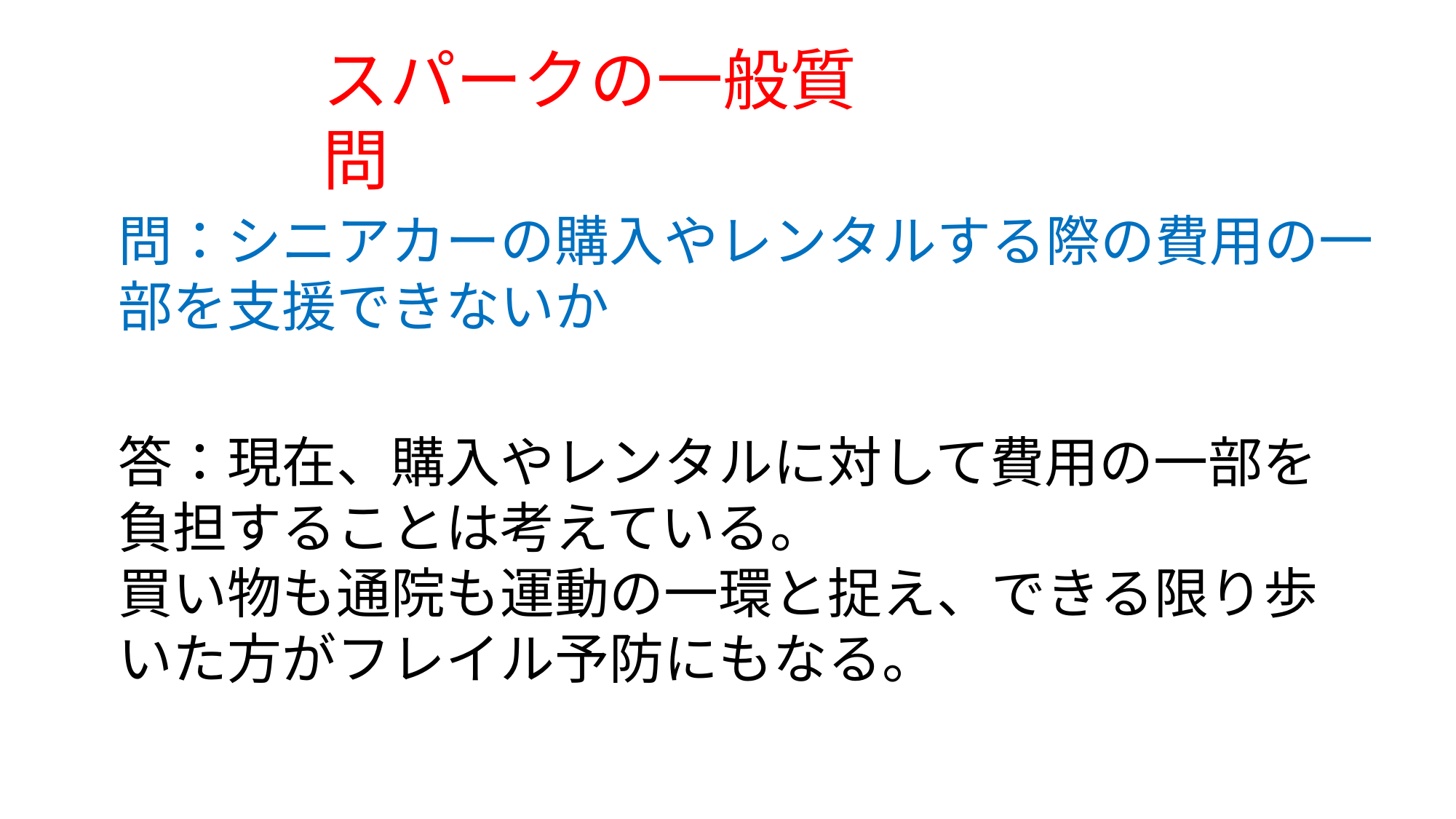

スパークの一般質問
問：シニアカーの購入やレンタルする際の費用の一部を支援できないか
答：現在、購入やレンタルに対して費用の一部を負担することは考えている。
買い物も通院も運動の一環と捉え、できる限り歩いた方がフレイル予防にもなる。